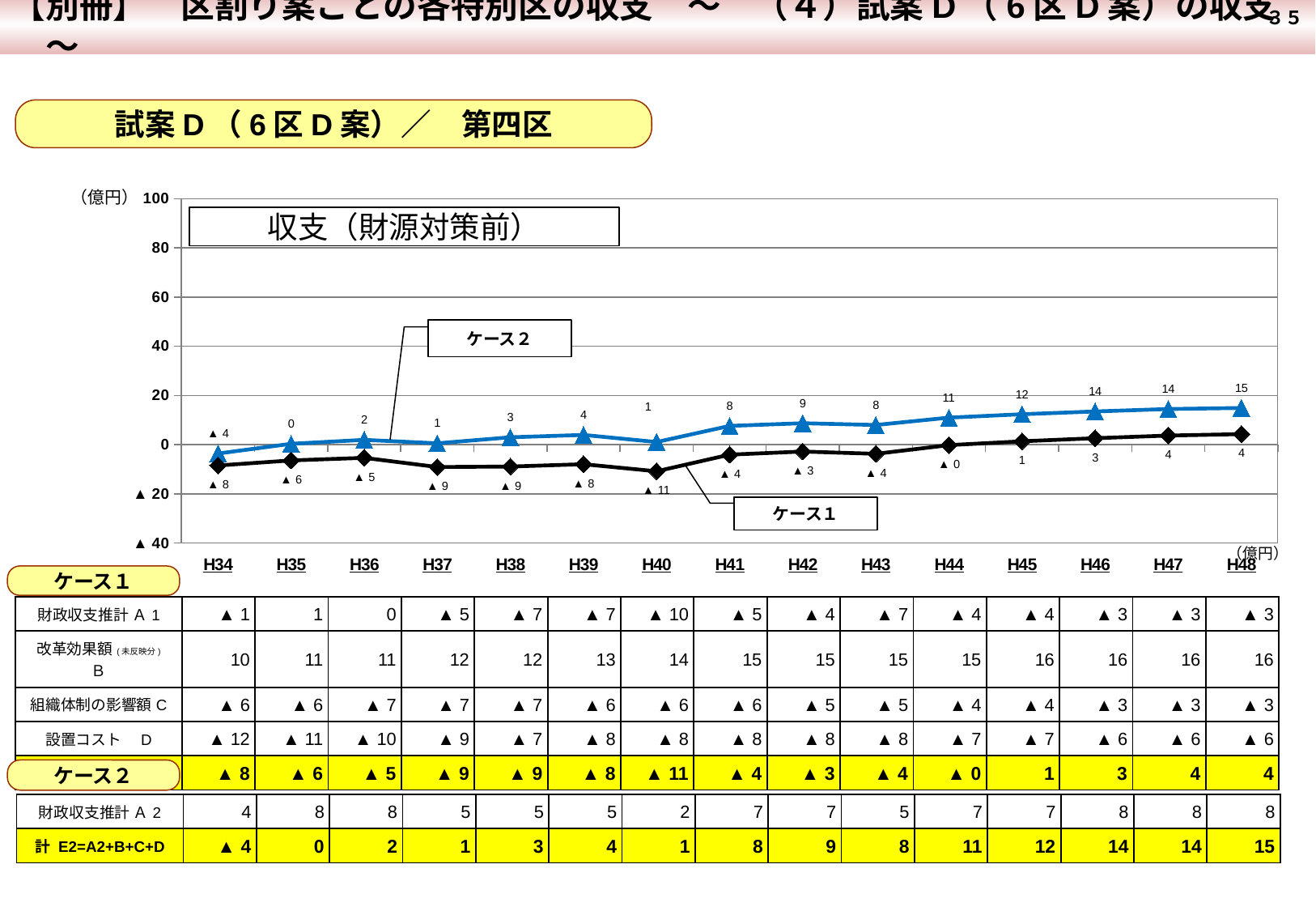

【別冊】　区割り案ごとの各特別区の収支　～　（４）試案D（6区D案）の収支　～
 ３５
試案D（6区D案）／　第四区

### Chart

| Category | 計 E=A'+B+C+D | 計 E=A+B+C+D |
|---|---|---|
| H34 | -3.601611295144127 | -8.467771295144129 |
| H35 | 0.35892906852257855 | -6.399760931477421 |
| H36 | 1.9523915495279454 | -5.348008450472054 |
| H37 | 0.5494414896451776 | -9.095278510354822 |
| H38 | 2.9986753777630177 | -8.89932462223698 |
| H39 | 3.959207310903988 | -7.938772689096014 |
| H40 | 1.0874833351942854 | -10.810496664805713 |
| H41 | 7.634682779185017 | -4.051397220814981 |
| H42 | 8.716110856322189 | -2.7867891436778143 |
| H43 | 8.003644596542415 | -3.719965403457586 |
| H44 | 10.996948641782232 | -0.17769135821776816 |
| H45 | 12.371306068463138 | 1.3670860684631405 |
| H46 | 13.504271382517718 | 2.6270213825177136 |
| H47 | 14.490069084293413 | 3.7053890842934125 |
| H48 | 14.920018179076774 | 4.277108179076781 |
（億円）
収支（財源対策前）
ケース２
ケース１
（億円）
ケース１
| 財政収支推計 Ａ1 | ▲ 1 | 1 | 0 | ▲ 5 | ▲ 7 | ▲ 7 | ▲ 10 | ▲ 5 | ▲ 4 | ▲ 7 | ▲ 4 | ▲ 4 | ▲ 3 | ▲ 3 | ▲ 3 |
| --- | --- | --- | --- | --- | --- | --- | --- | --- | --- | --- | --- | --- | --- | --- | --- |
| 改革効果額(未反映分) Ｂ | 10 | 11 | 11 | 12 | 12 | 13 | 14 | 15 | 15 | 15 | 15 | 16 | 16 | 16 | 16 |
| 組織体制の影響額C | ▲ 6 | ▲ 6 | ▲ 7 | ▲ 7 | ▲ 7 | ▲ 6 | ▲ 6 | ▲ 6 | ▲ 5 | ▲ 5 | ▲ 4 | ▲ 4 | ▲ 3 | ▲ 3 | ▲ 3 |
| 設置コスト　D | ▲ 12 | ▲ 11 | ▲ 10 | ▲ 9 | ▲ 7 | ▲ 8 | ▲ 8 | ▲ 8 | ▲ 8 | ▲ 8 | ▲ 7 | ▲ 7 | ▲ 6 | ▲ 6 | ▲ 6 |
| 計 E1=A1+B+C+D | ▲ 8 | ▲ 6 | ▲ 5 | ▲ 9 | ▲ 9 | ▲ 8 | ▲ 11 | ▲ 4 | ▲ 3 | ▲ 4 | ▲ 0 | 1 | 3 | 4 | 4 |
ケース２
| 財政収支推計 Ａ2 | 4 | 8 | 8 | 5 | 5 | 5 | 2 | 7 | 7 | 5 | 7 | 7 | 8 | 8 | 8 |
| --- | --- | --- | --- | --- | --- | --- | --- | --- | --- | --- | --- | --- | --- | --- | --- |
| 計 E2=A2+B+C+D | ▲ 4 | 0 | 2 | 1 | 3 | 4 | 1 | 8 | 9 | 8 | 11 | 12 | 14 | 14 | 15 |